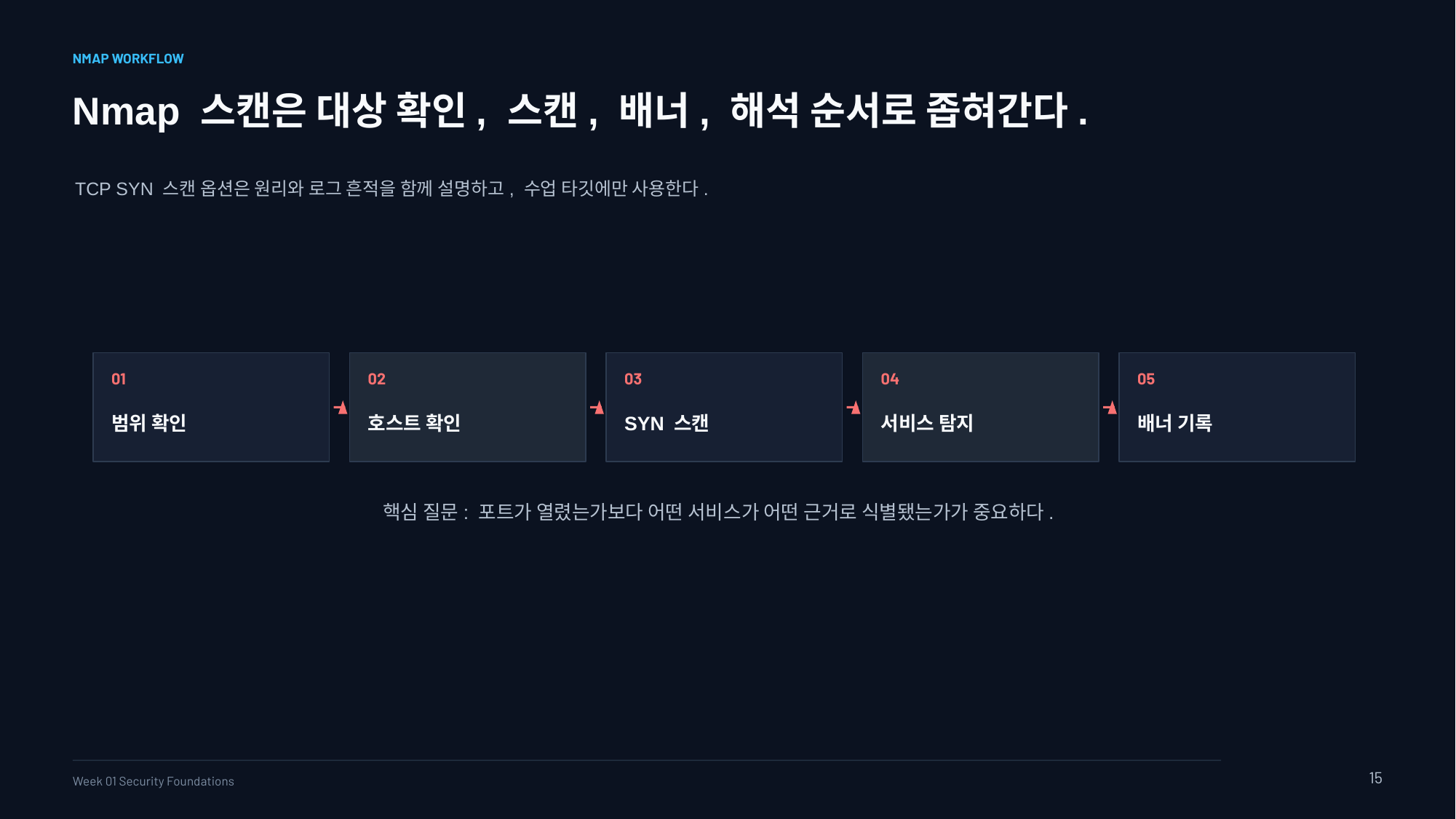

NMAP WORKFLOW
Nmap 스캔은 대상 확인, 스캔, 배너, 해석 순서로 좁혀간다.
TCP SYN 스캔 옵션은 원리와 로그 흔적을 함께 설명하고, 수업 타깃에만 사용한다.

01
02
03
04
05

범위 확인
호스트 확인
SYN 스캔
서비스 탐지
배너 기록

핵심 질문: 포트가 열렸는가보다 어떤 서비스가 어떤 근거로 식별됐는가가 중요하다.

15
Week 01 Security Foundations